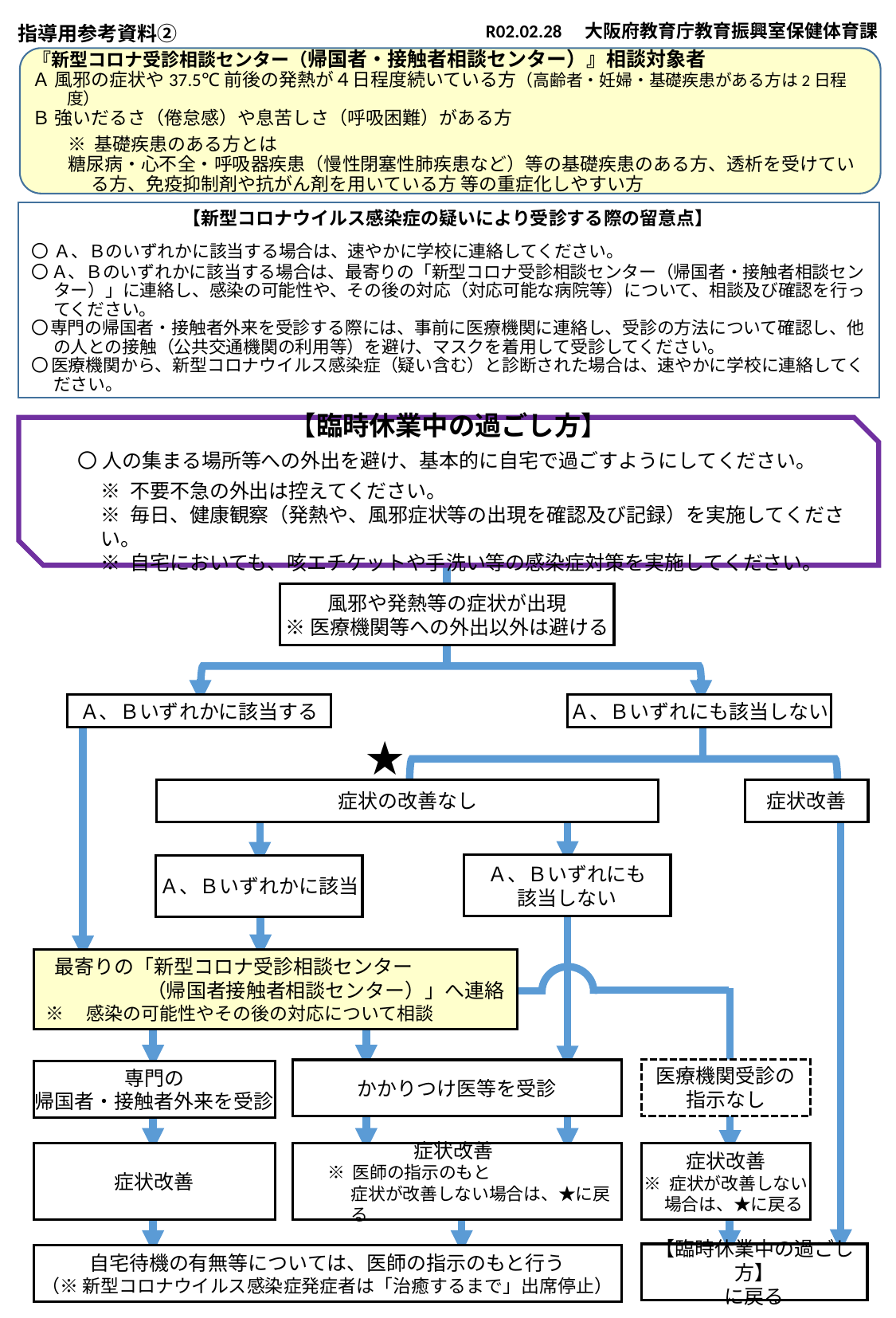

R02.02.28　大阪府教育庁教育振興室保健体育課
指導用参考資料②

  『新型コロナ受診相談センター（帰国者・接触者相談センター）』相談対象者
Ａ 風邪の症状や37.5℃前後の発熱が４日程度続いている方（高齢者・妊婦・基礎疾患がある方は2日程度）
Ｂ 強いだるさ（倦怠感）や息苦しさ（呼吸困難）がある方

※ 基礎疾患のある方とは
糖尿病・心不全・呼吸器疾患（慢性閉塞性肺疾患など）等の基礎疾患のある方、透析を受けている方、免疫抑制剤や抗がん剤を用いている方 等の重症化しやすい方
【新型コロナウイルス感染症の疑いにより受診する際の留意点】

〇 Ａ、Ｂのいずれかに該当する場合は、速やかに学校に連絡してください。
〇 Ａ、Ｂのいずれかに該当する場合は、最寄りの「新型コロナ受診相談センター（帰国者・接触者相談センター）」に連絡し、感染の可能性や、その後の対応（対応可能な病院等）について、相談及び確認を行ってください。
〇 専門の帰国者・接触者外来を受診する際には、事前に医療機関に連絡し、受診の方法について確認し、他の人との接触（公共交通機関の利用等）を避け、マスクを着用して受診してください。
〇 医療機関から、新型コロナウイルス感染症（疑い含む）と診断された場合は、速やかに学校に連絡してください。
【臨時休業中の過ごし方】

〇 人の集まる場所等への外出を避け、基本的に自宅で過ごすようにしてください。

※ 不要不急の外出は控えてください。
※ 毎日、健康観察（発熱や、風邪症状等の出現を確認及び記録）を実施してください。
※ 自宅においても、咳エチケットや手洗い等の感染症対策を実施してください。

風邪や発熱等の症状が出現
※医療機関等への外出以外は避ける
Ａ、Ｂいずれかに該当する
Ａ、Ｂいずれにも該当しない
★
症状の改善なし
症状改善
Ａ、Ｂいずれにも
該当しない
Ａ、Ｂいずれかに該当
 最寄りの「新型コロナ受診相談センター
                      （帰国者接触者相談センター）」へ連絡
※　感染の可能性やその後の対応について相談

医療機関受診の
指示なし
かかりつけ医等を受診
専門の
帰国者・接触者外来を受診
症状改善
※ 医師の指示のもと
症状が改善しない場合は、★に戻る
症状改善
※ 症状が改善しない
   場合は、★に戻る
症状改善
【臨時休業中の過ごし方】
に戻る
自宅待機の有無等については、医師の指示のもと行う
（※ 新型コロナウイルス感染症発症者は「治癒するまで」出席停止）